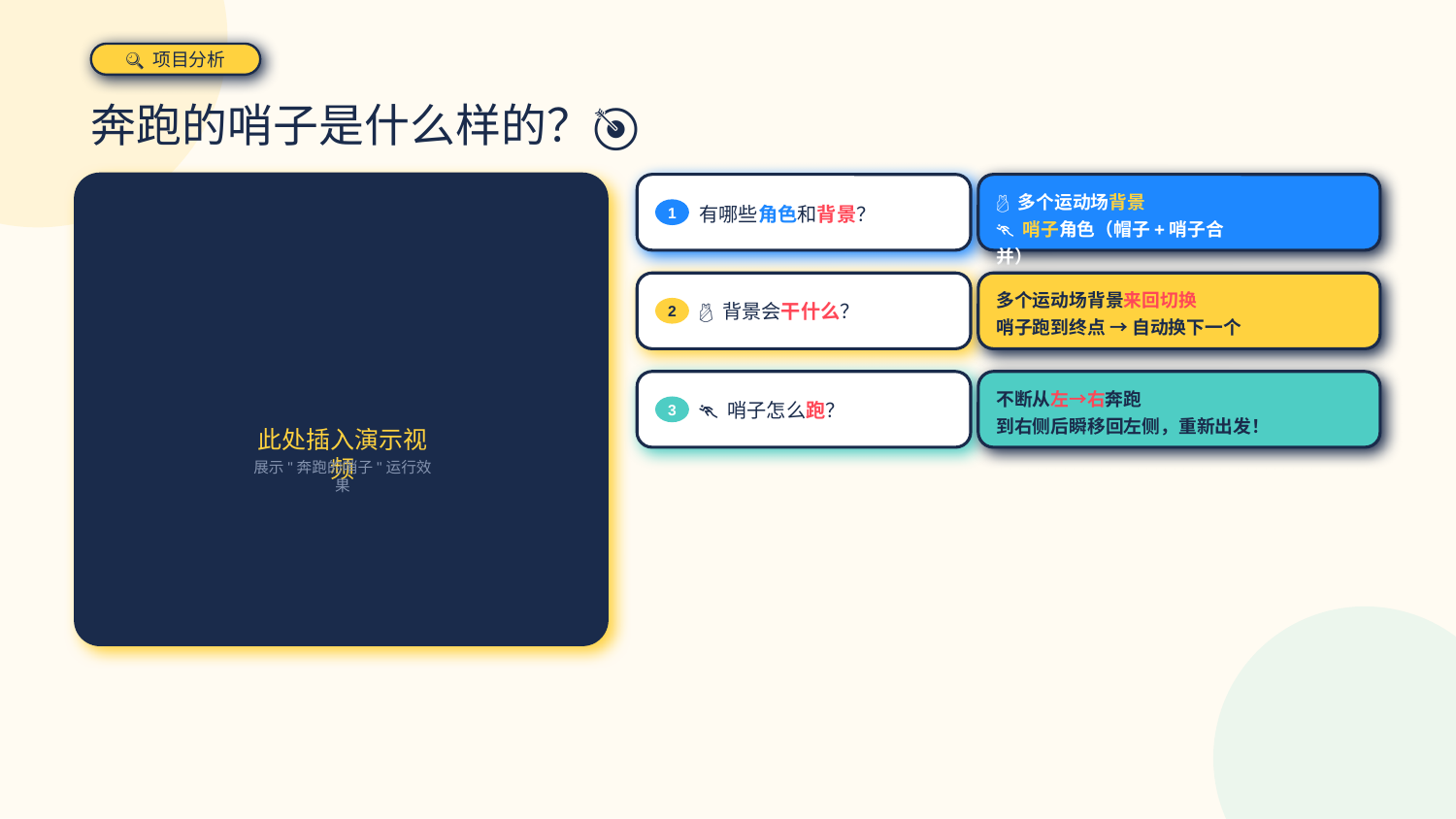

🔍 项目分析
奔跑的哨子是什么样的？🎯

🎽 多个运动场背景
🏃 哨子角色（帽子+哨子合并）
1
有哪些角色和背景？

多个运动场背景来回切换
哨子跑到终点 → 自动换下一个
2
🎽 背景会干什么？
🎬

不断从左→右奔跑
到右侧后瞬移回左侧，重新出发！
3
🏃 哨子怎么跑？
此处插入演示视频
展示"奔跑的哨子"运行效果